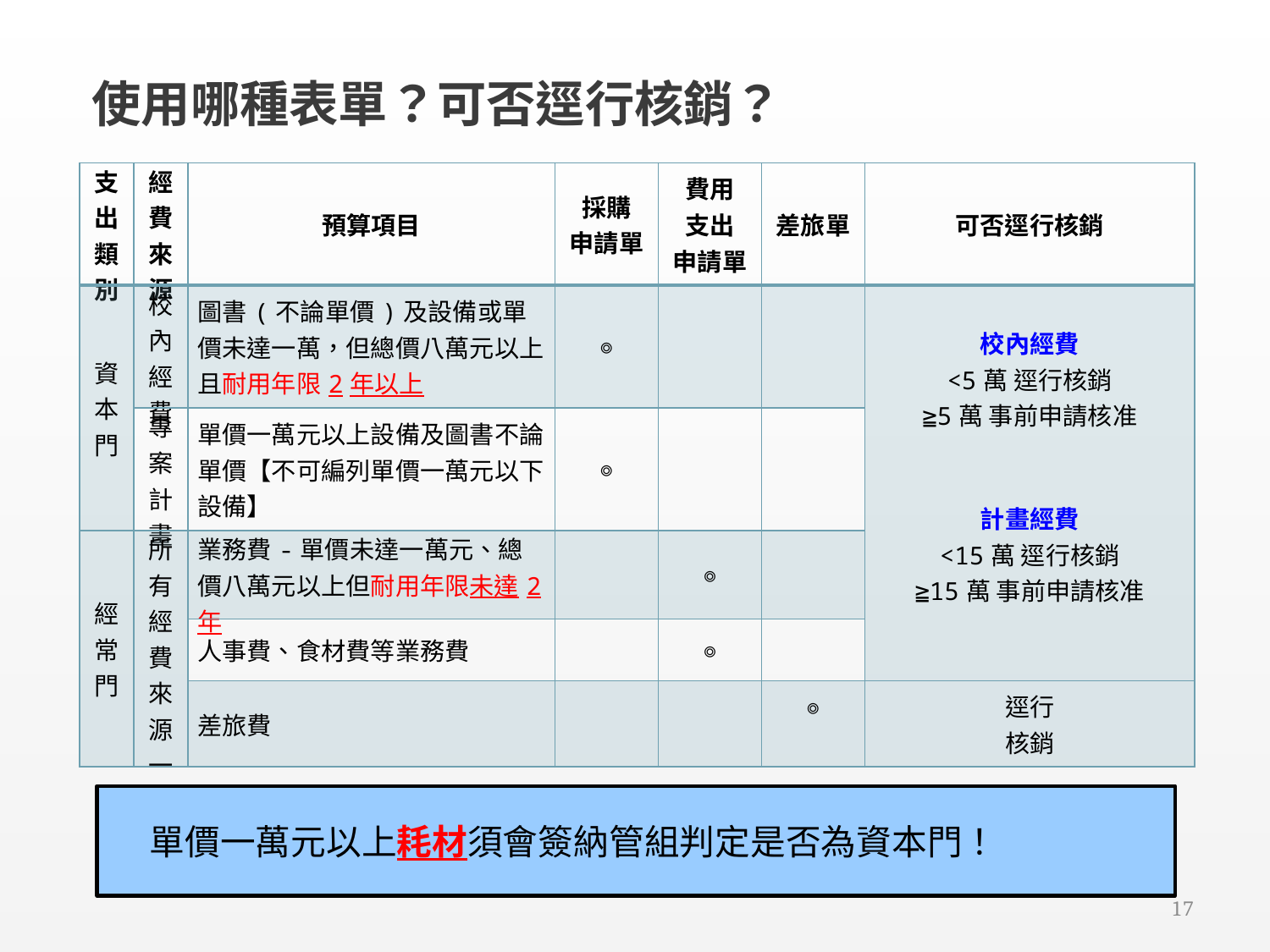

使用哪種表單？可否逕行核銷？
| 支出 類別 | 經費 來源 | 預算項目 | 採購 申請單 | 費用 支出 申請單 | 差旅單 | 可否逕行核銷 |
| --- | --- | --- | --- | --- | --- | --- |
| 資 本 門 | 校內 經費 | 圖書(不論單價)及設備或單價未達一萬，但總價八萬元以上且耐用年限2年以上 | ◎ |  |  | 校內經費 <5萬 逕行核銷 ≧5萬 事前申請核准 計畫經費 <15萬 逕行核銷 ≧15萬 事前申請核准 |
|  | 專案 計畫 | 單價一萬元以上設備及圖書不論單價【不可編列單價一萬元以下設備】 | ◎ |  |  |  |
| 經 常 門 | 所有經費來源一致 | 業務費-單價未達一萬元、總價八萬元以上但耐用年限未達2年 |  | ◎ |  |  |
|  |  | 人事費、食材費等業務費 |  | ◎ |  |  |
|  |  | 差旅費 |  |  | ◎ | 逕行 核銷 |
單價一萬元以上耗材須會簽納管組判定是否為資本門！
17